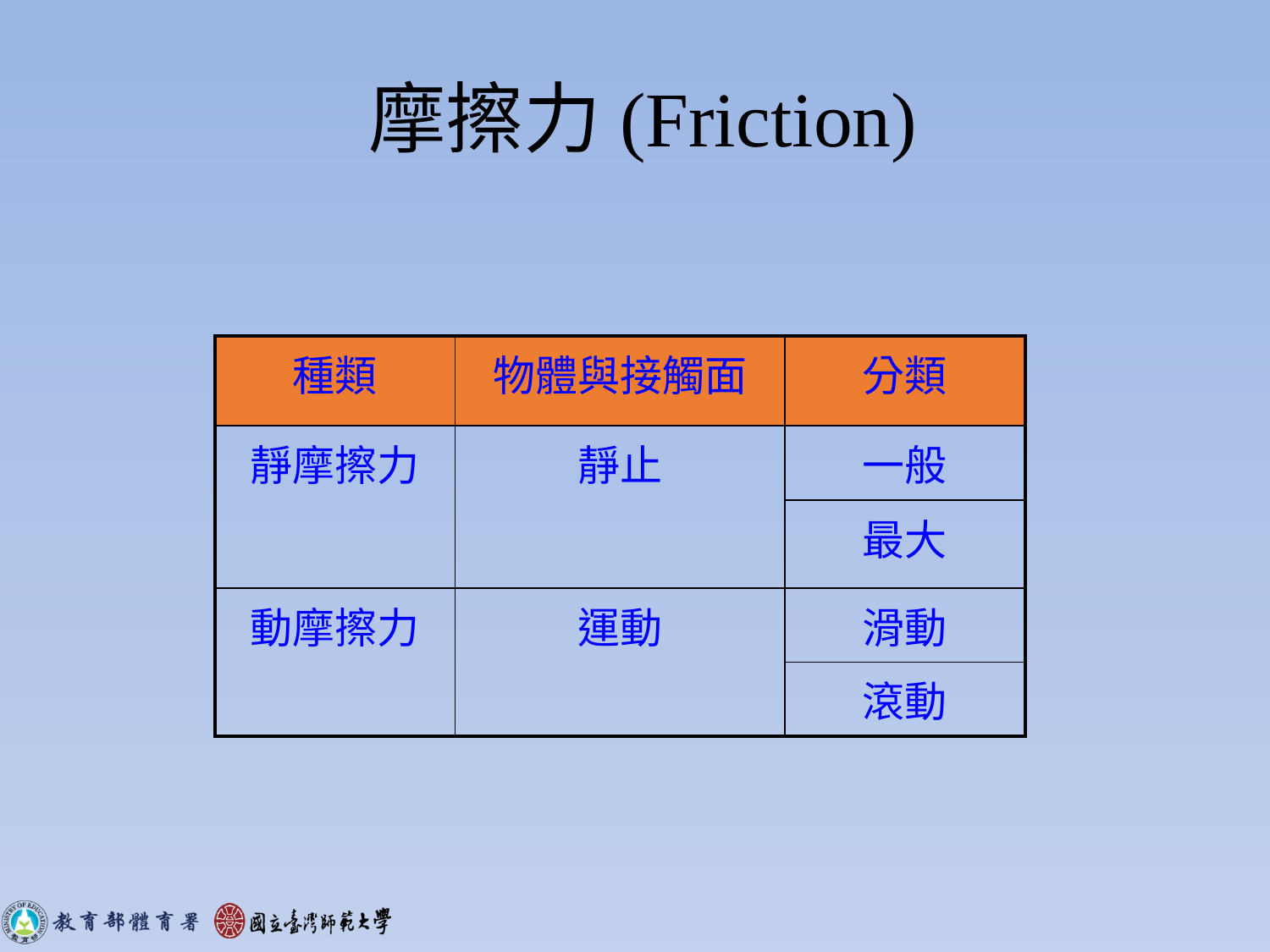

# 摩擦力(Friction)
| 種類 | 物體與接觸面 | 分類 |
| --- | --- | --- |
| 靜摩擦力 | 靜止 | 一般 |
|  |  | 最大 |
| 動摩擦力 | 運動 | 滑動 |
|  |  | 滾動 |